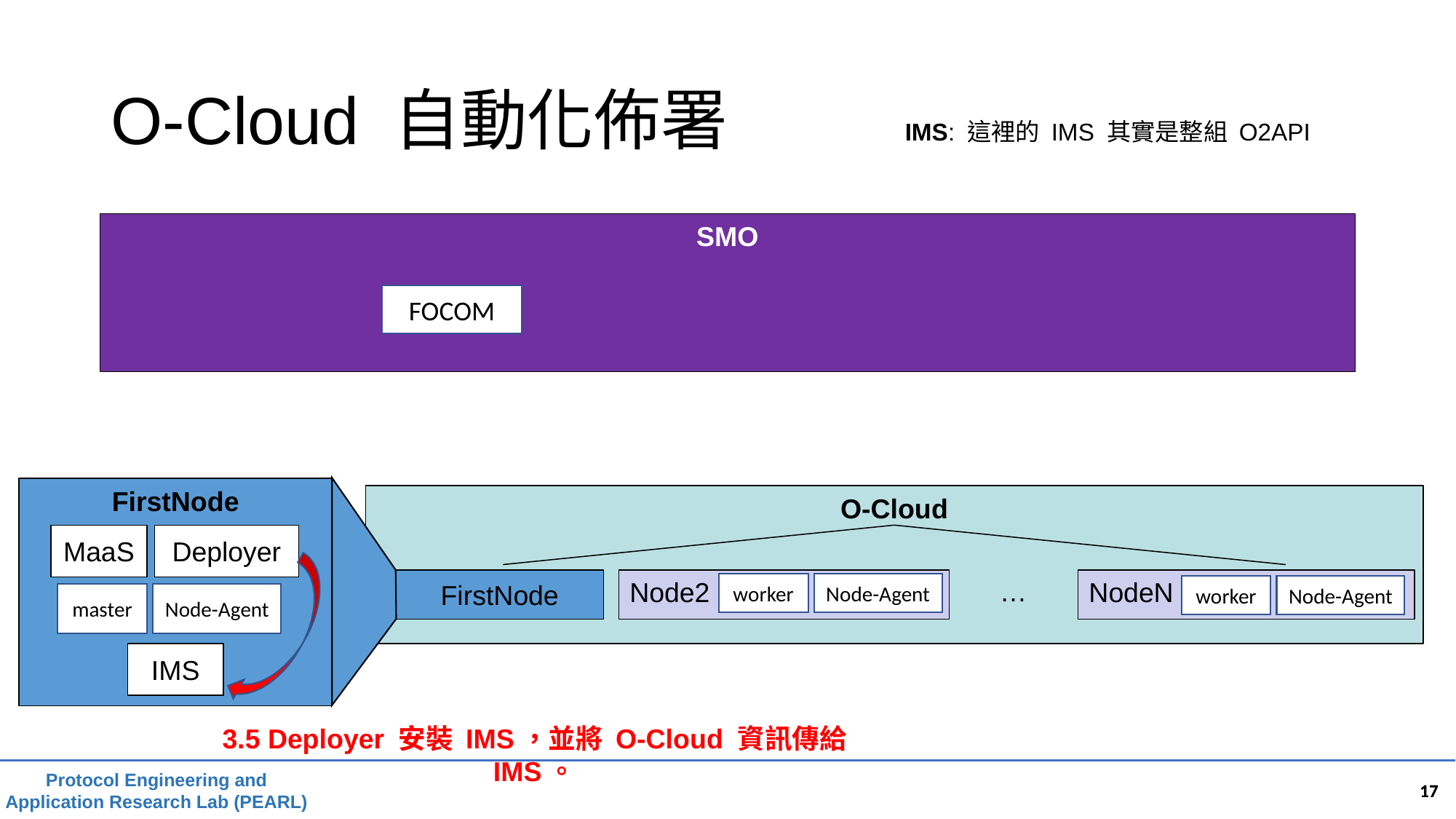

# O-Cloud 自動化佈署
IMS: 這裡的 IMS 其實是整組 O2API
SMO
FOCOM

FirstNode
MaaS
Deployer
master
Node-Agent
O-Cloud
…
FirstNode
Node2
NodeN
worker
Node-Agent
worker
Node-Agent

IMS
3.5 Deployer 安裝 IMS，並將 O-Cloud 資訊傳給 IMS。